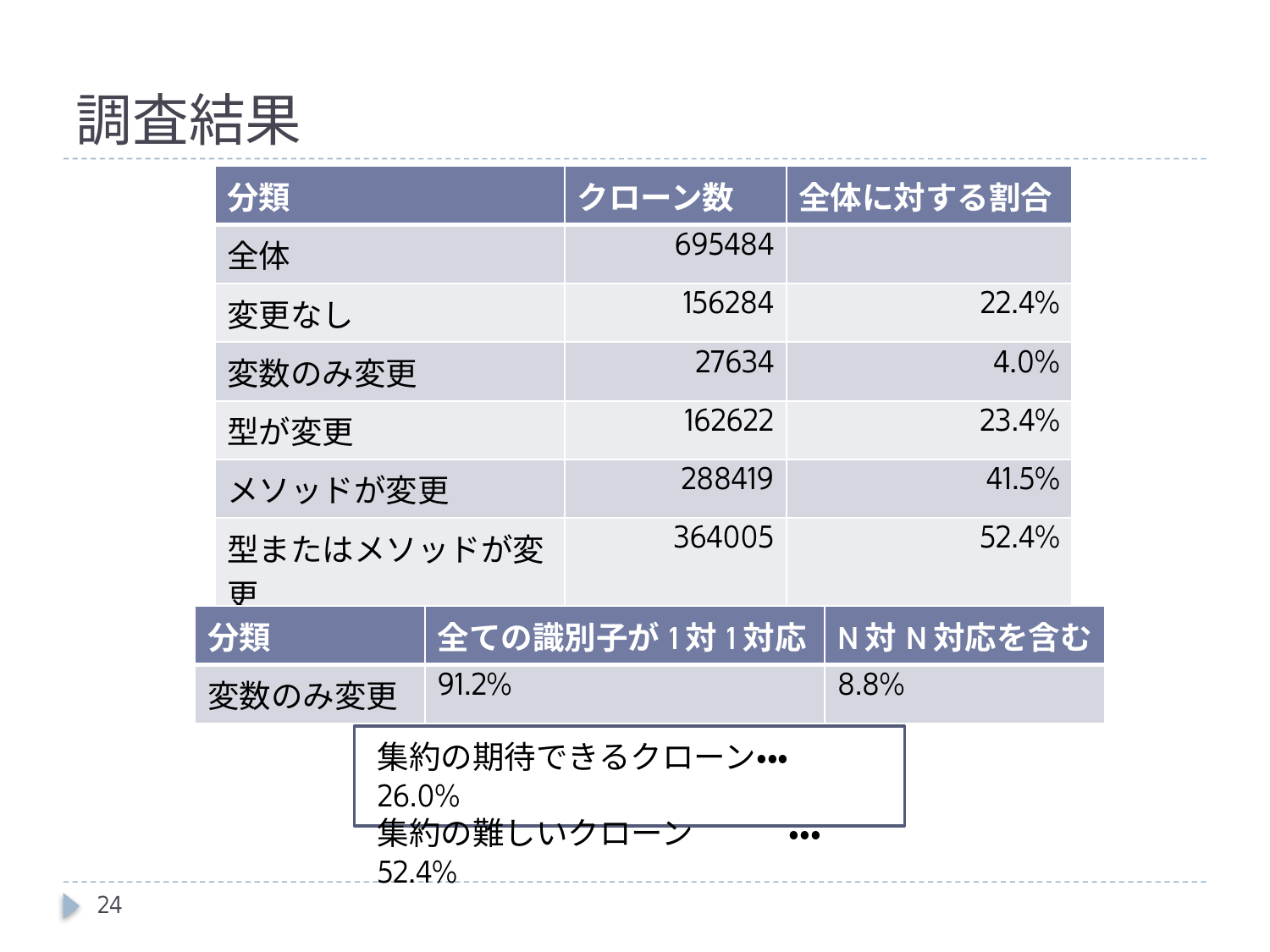

# 調査結果
| 分類 | クローン数 | 全体に対する割合 |
| --- | --- | --- |
| 全体 | 695484 |  |
| 変更なし | 156284 | 22.4% |
| 変数のみ変更 | 27634 | 4.0% |
| 型が変更 | 162622 | 23.4% |
| メソッドが変更 | 288419 | 41.5% |
| 型またはメソッドが変更 | 364005 | 52.4% |
| 分類 | 全ての識別子が1対1対応 | N対N対応を含む |
| --- | --- | --- |
| 変数のみ変更 | 91.2% | 8.8% |

集約の期待できるクローン・・・　26.0%
集約の難しいクローン　　　・・・　52.4%
24